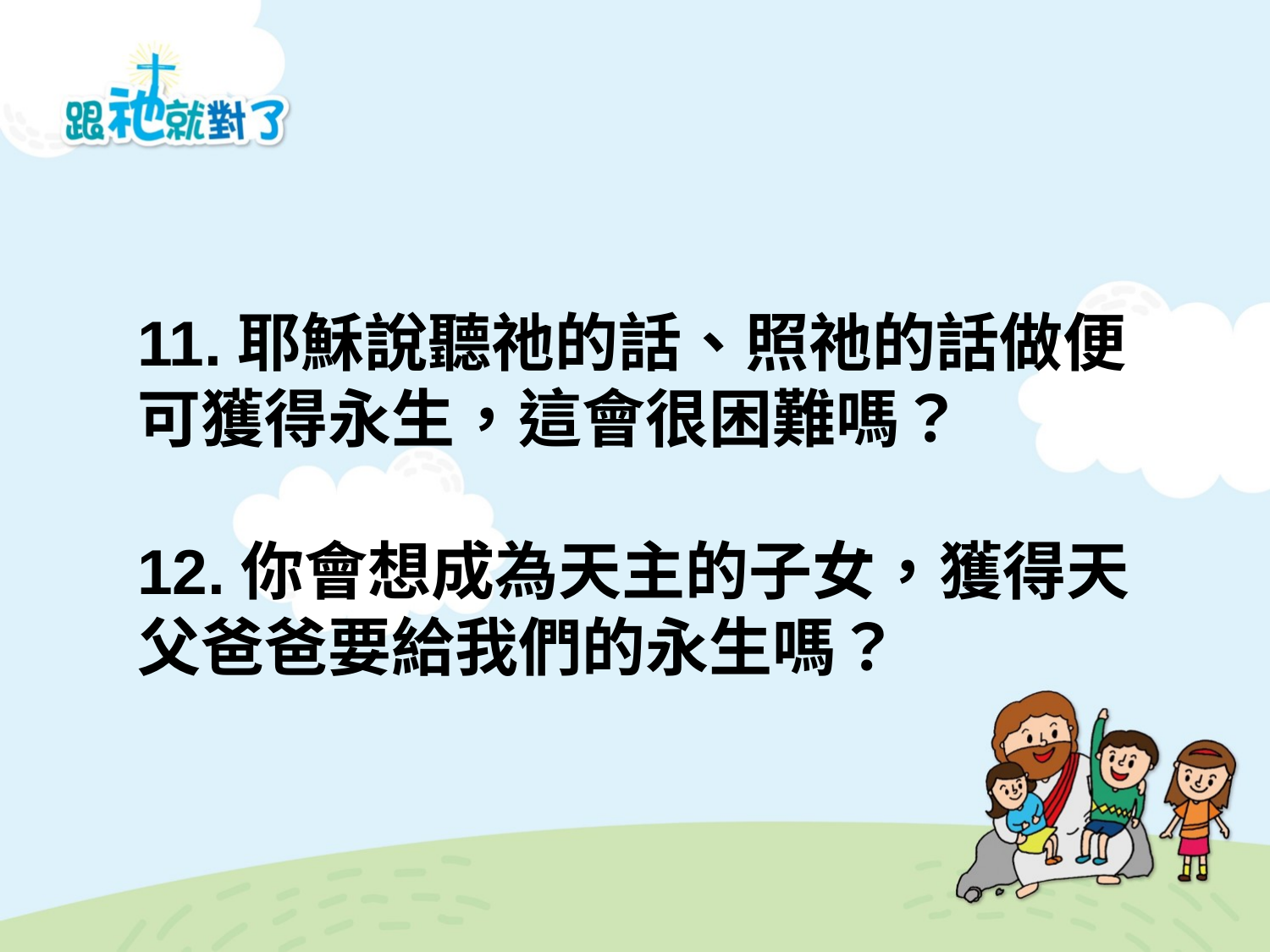

11.耶穌說聽祂的話、照祂的話做便可獲得永生，這會很困難嗎？

12.你會想成為天主的子女，獲得天父爸爸要給我們的永生嗎？